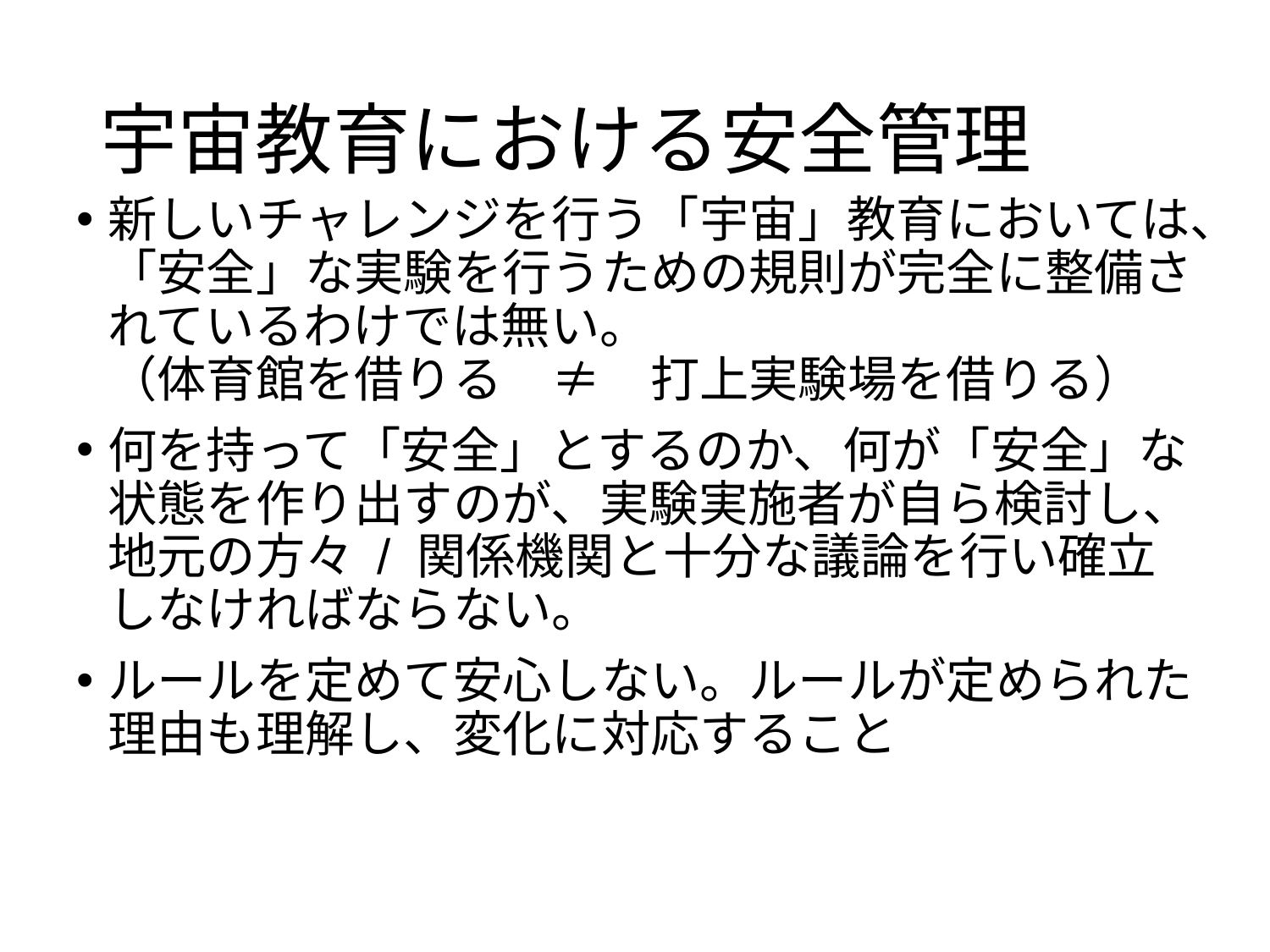

# 宇宙教育における安全管理
新しいチャレンジを行う「宇宙」教育においては、「安全」な実験を行うための規則が完全に整備されているわけでは無い。
（体育館を借りる　≠　打上実験場を借りる）
何を持って「安全」とするのか、何が「安全」な状態を作り出すのが、実験実施者が自ら検討し、地元の方々 / 関係機関と十分な議論を行い確立しなければならない。
ルールを定めて安心しない。ルールが定められた理由も理解し、変化に対応すること